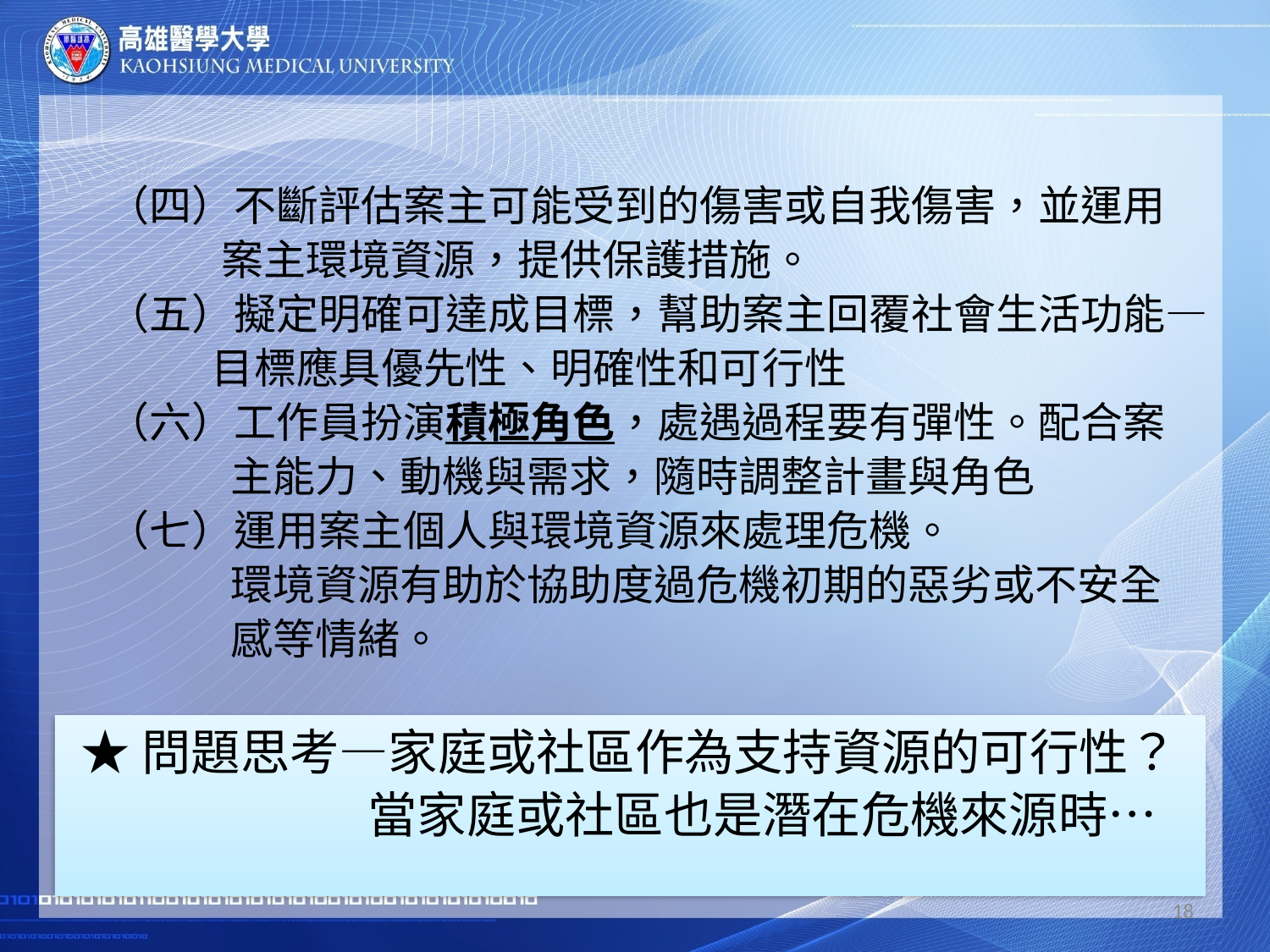

#
     （四）不斷評估案主可能受到的傷害或自我傷害，並運用
                 案主環境資源，提供保護措施。
     （五）擬定明確可達成目標，幫助案主回覆社會生活功能—
                目標應具優先性、明確性和可行性
     （六）工作員扮演積極角色，處遇過程要有彈性。配合案
                  主能力、動機與需求，隨時調整計畫與角色
     （七）運用案主個人與環境資源來處理危機。
                  環境資源有助於協助度過危機初期的惡劣或不安全
                  感等情緒。

★問題思考—家庭或社區作為支持資源的可行性？
                         當家庭或社區也是潛在危機來源時…

18